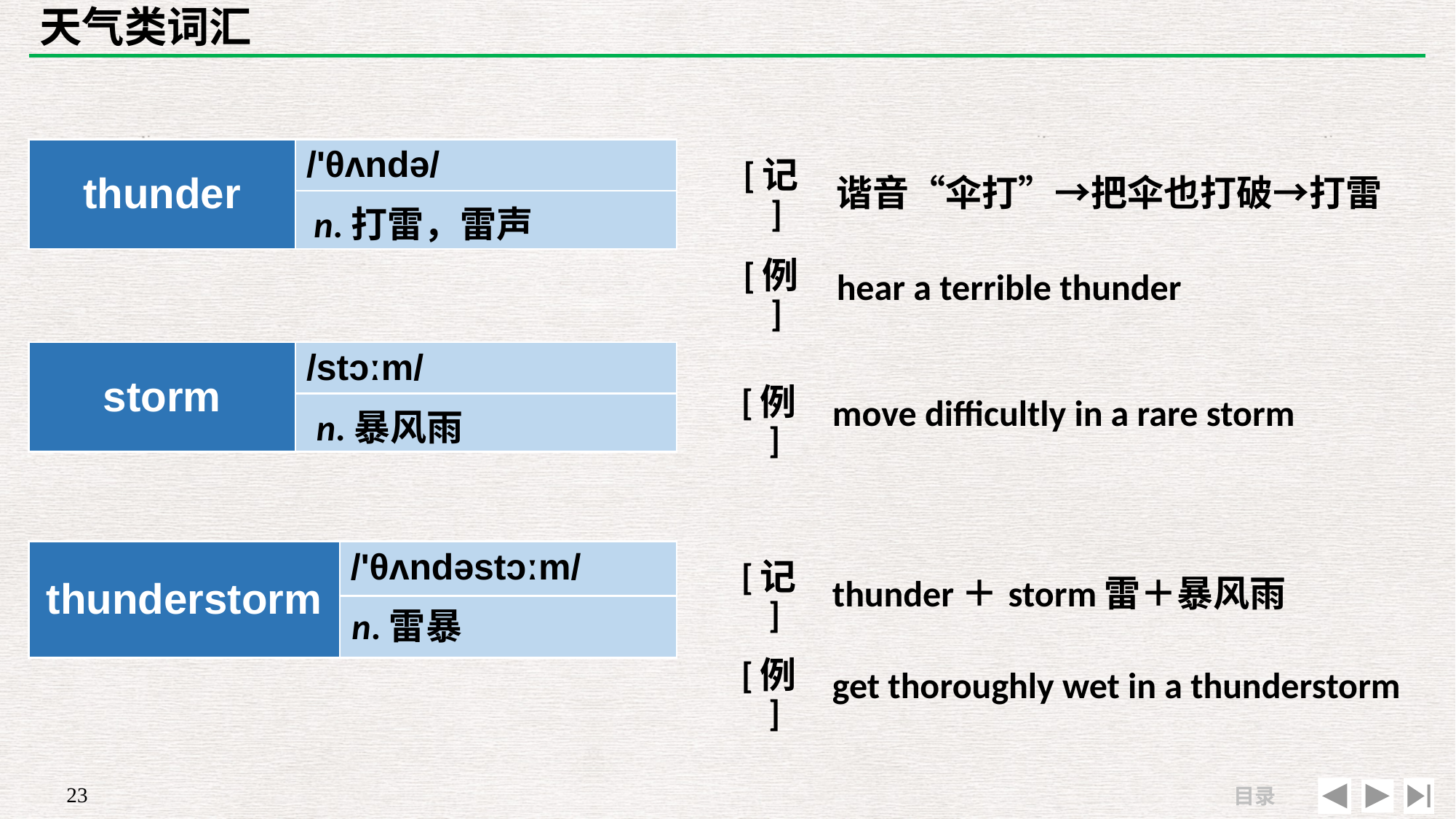

# 天气类词汇

| thunder | /'θʌndə/ |
| --- | --- |
|  |  |
| [记] | 谐音“伞打”→把伞也打破→打雷 |
| --- | --- |
| [例] | hear a terrible thunder |
n.打雷，雷声
|  |  |
| --- | --- |
| [例] | move difficultly in a rare storm |
| storm | /stɔːm/ |
| --- | --- |
|  |  |
n.暴风雨
| thunderstorm | /'θʌndəstɔːm/ |
| --- | --- |
|  |  |
| [记] | thunder＋storm雷＋暴风雨 |
| --- | --- |
| [例] | get thoroughly wet in a thunderstorm |
n.雷暴